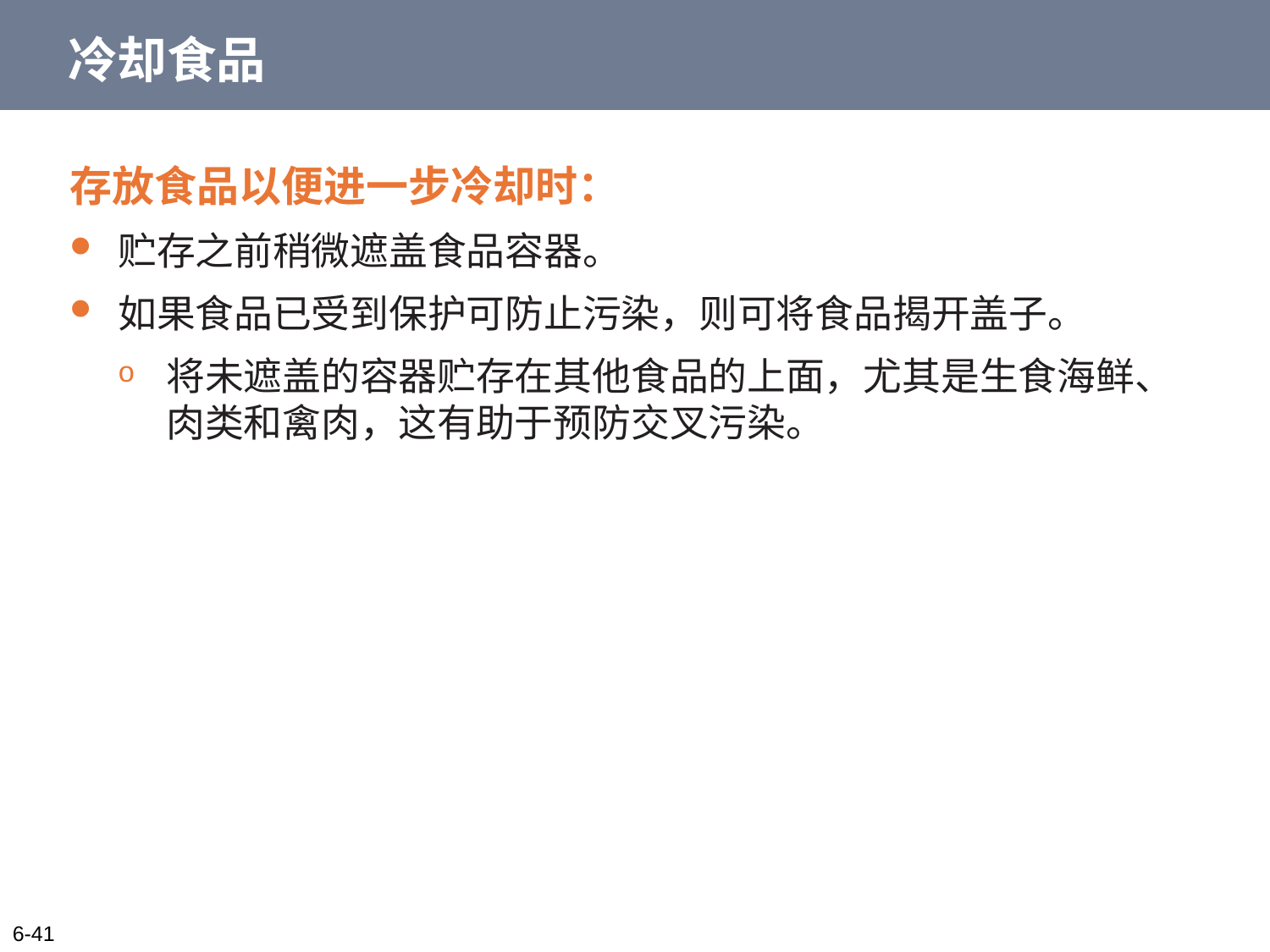

# 冷却食品
存放食品以便进一步冷却时：
贮存之前稍微遮盖食品容器。
如果食品已受到保护可防止污染，则可将食品揭开盖子。
将未遮盖的容器贮存在其他食品的上面，尤其是生食海鲜、肉类和禽肉，这有助于预防交叉污染。

6-41